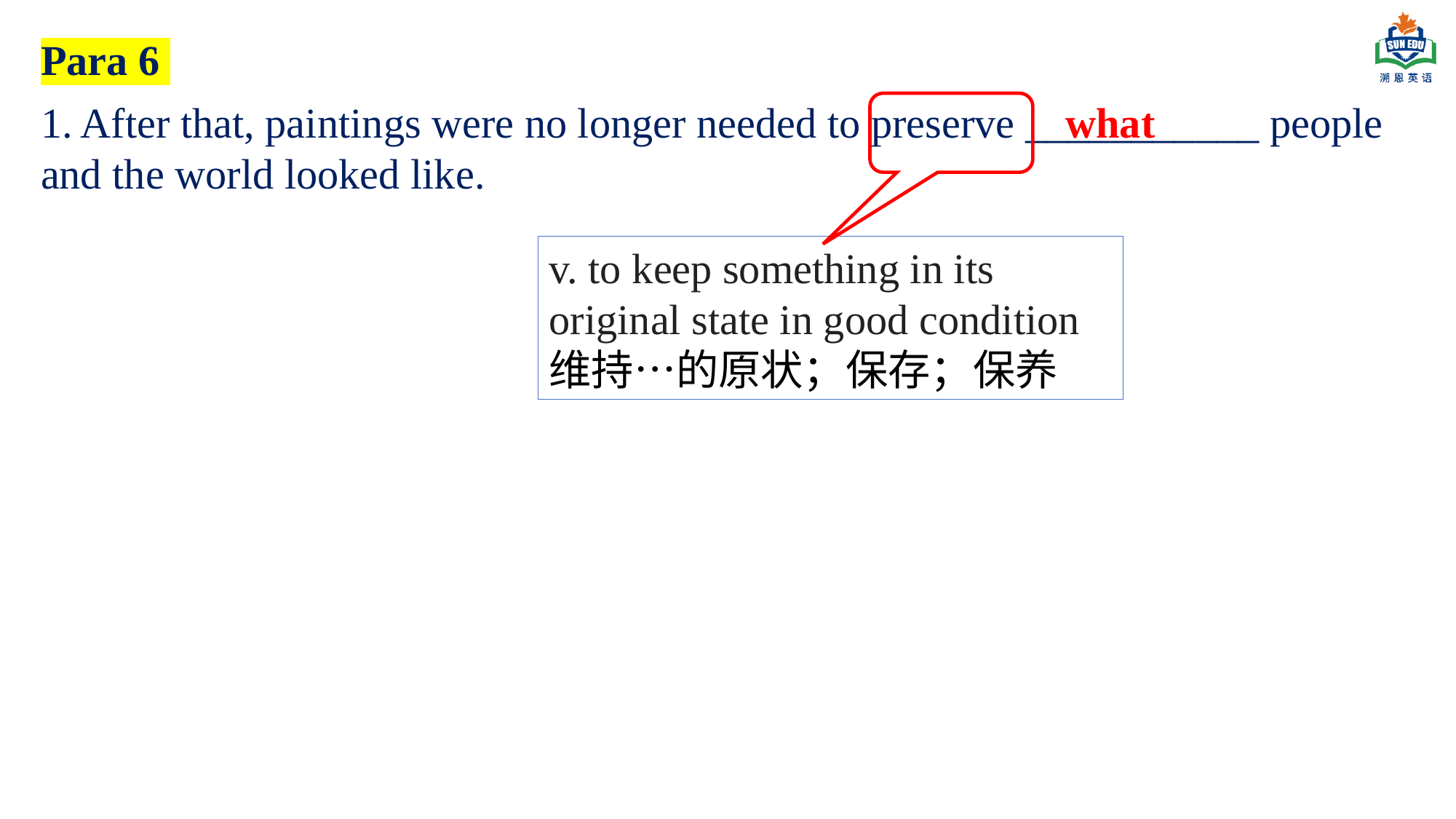

Para 6
1. After that, paintings were no longer needed to preserve ___________ people and the world looked like.
what

v. to keep something in its original state in good condition
维持…的原状；保存；保养